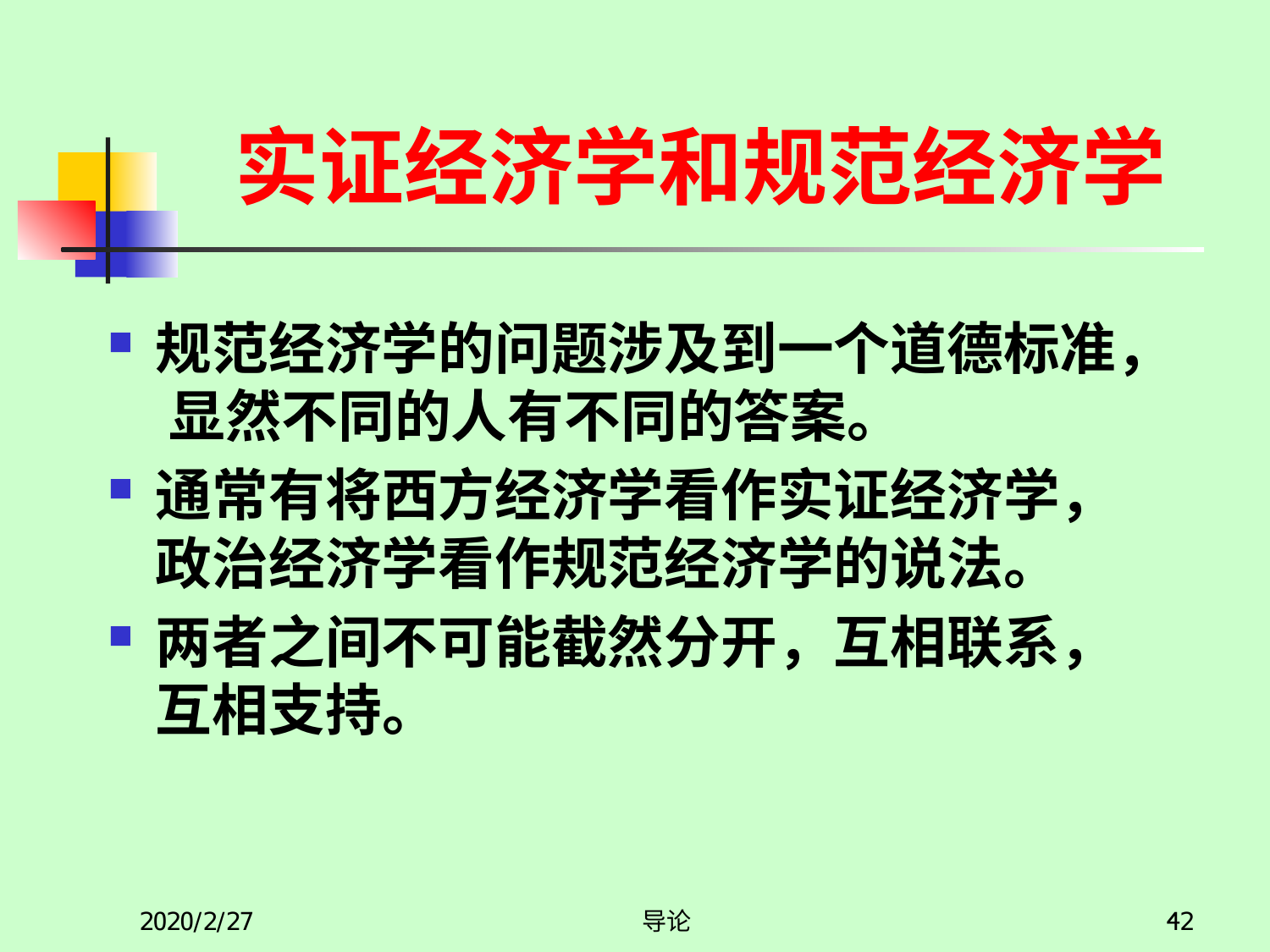

# 实证经济学和规范经济学
规范经济学的问题涉及到一个道德标准， 显然不同的人有不同的答案。
通常有将西方经济学看作实证经济学，政治经济学看作规范经济学的说法。
两者之间不可能截然分开，互相联系，互相支持。
2020/2/27
导论
42